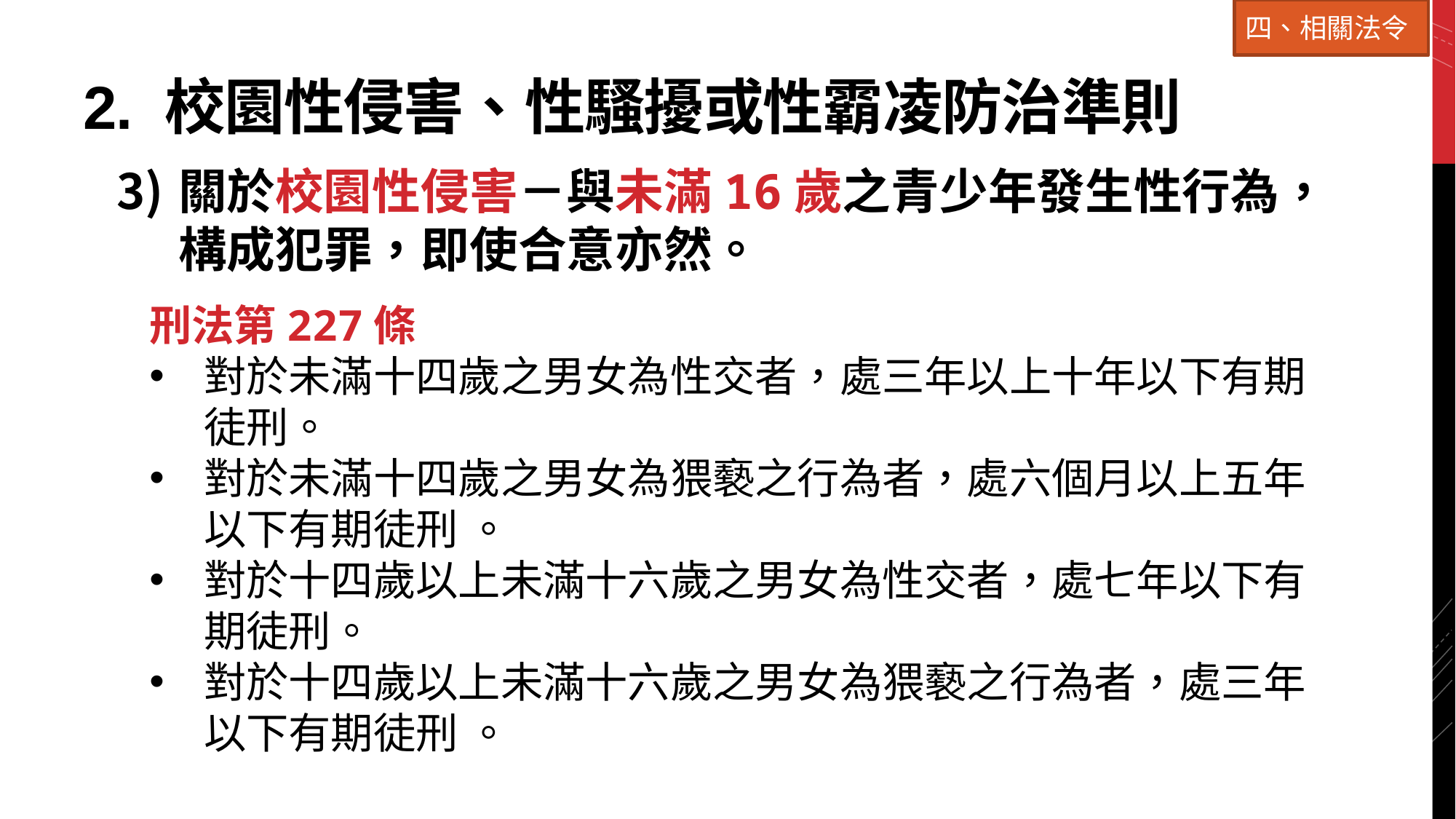

四、相關法令
# 2. 校園性侵害、性騷擾或性霸凌防治準則
關於校園性侵害－與未滿16歲之青少年發生性行為，構成犯罪，即使合意亦然。

刑法第227條
對於未滿十四歲之男女為性交者，處三年以上十年以下有期徒刑。
對於未滿十四歲之男女為猥褻之行為者，處六個月以上五年以下有期徒刑 。
對於十四歲以上未滿十六歲之男女為性交者，處七年以下有期徒刑。
對於十四歲以上未滿十六歲之男女為猥褻之行為者，處三年以下有期徒刑 。